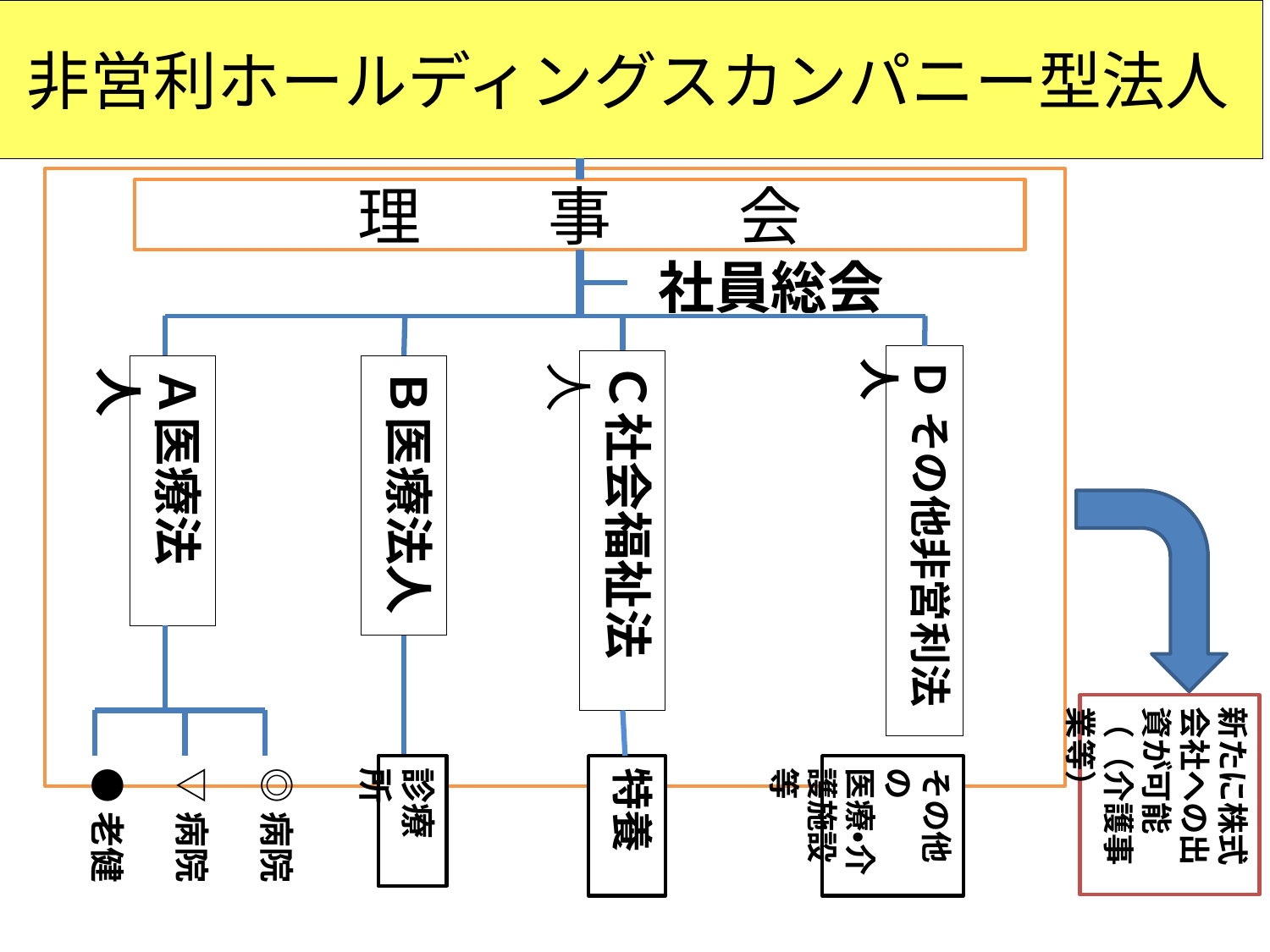

# 非営利ホールディングスカンパニー型法人

理　　事　　会
　社員総会
Ｄ その他非営利法人
Ｃ社会福祉法人
Ａ医療法人
Ｂ医療法人

新たに株式会社ヘの出資が可能（（介護事業等）
◎病院

▽病院

●老健
診療所
特養
その他の
医療・介護施設等